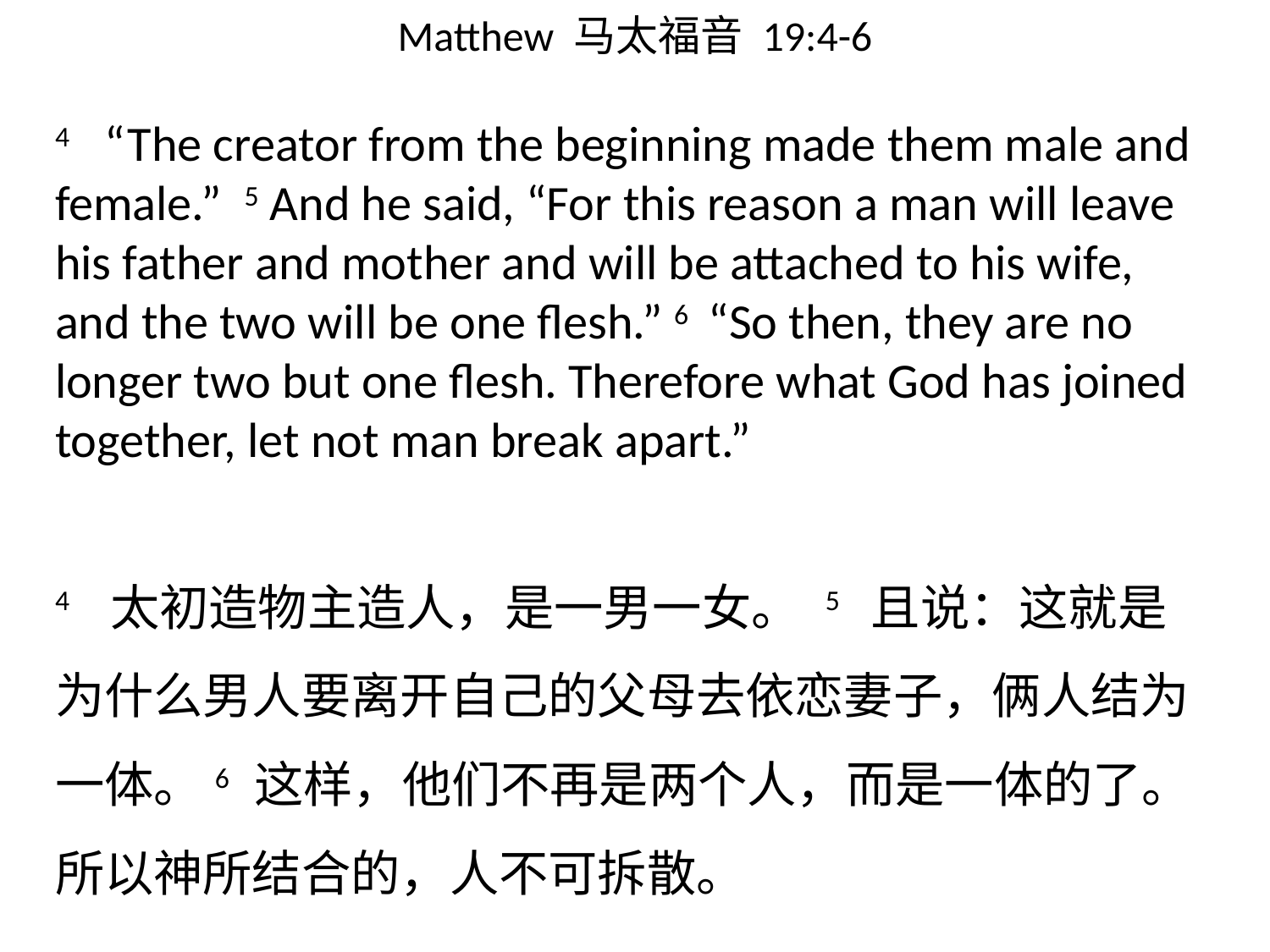

# Matthew 马太福音 19:4-6
4    “The creator from the beginning made them male and female.”  5 And he said, “For this reason a man will leave his father and mother and will be attached to his wife, and the two will be one flesh.” 6   “So then, they are no longer two but one flesh. Therefore what God has joined together, let not man break apart.”

4   太初造物主造人，是一男一女。  5   且说：这就是为什么男人要离开自己的父母去依恋妻子，俩人结为一体。6  这样，他们不再是两个人，而是一体的了。所以神所结合的，人不可拆散。